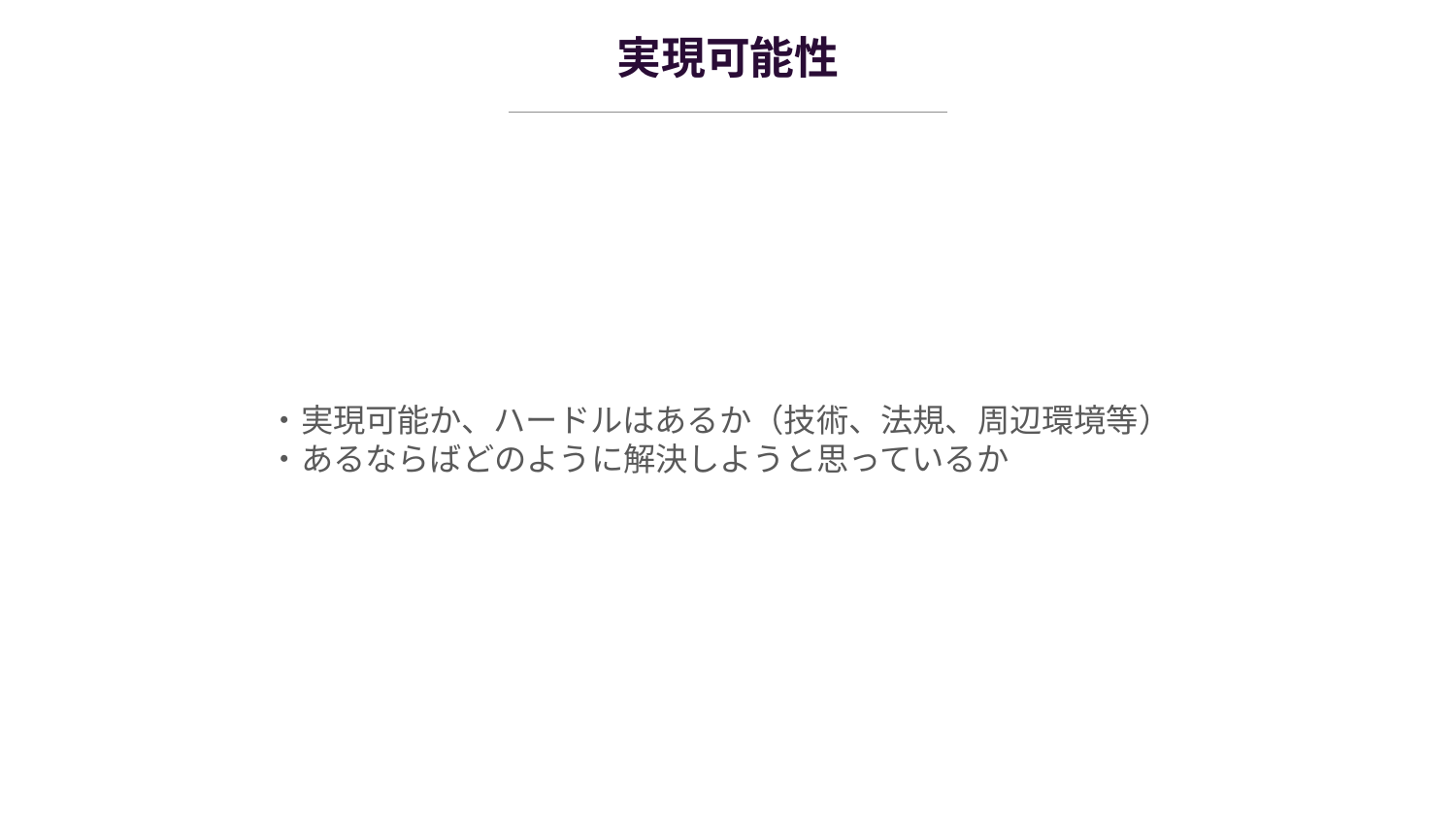

# 実現可能性
・実現可能か、ハードルはあるか（技術、法規、周辺環境等）
・あるならばどのように解決しようと思っているか